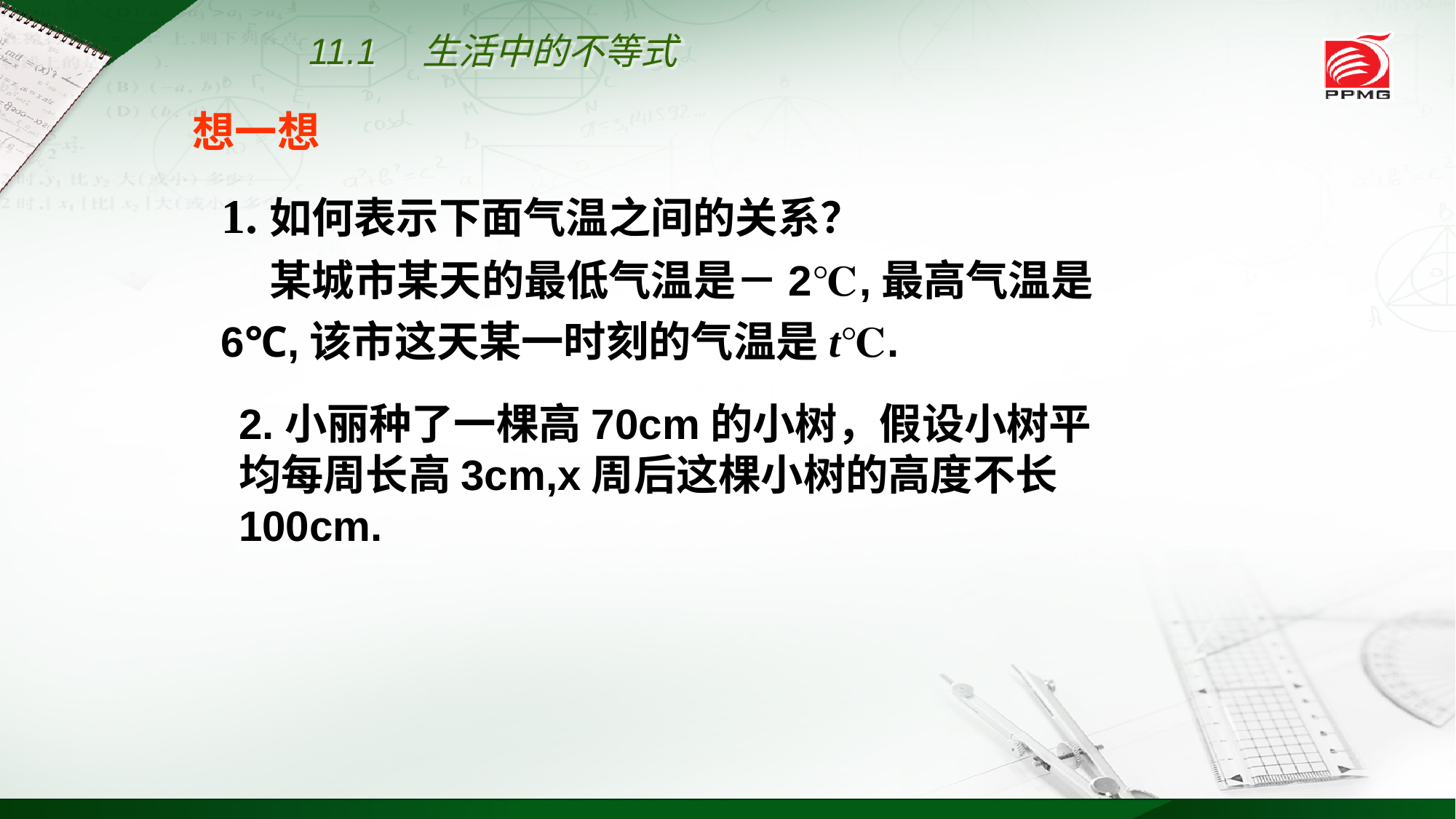

11.1　生活中的不等式

1.如何表示下面气温之间的关系？
    某城市某天的最低气温是－2℃,最高气温是6℃,该市这天某一时刻的气温是t℃.

想一想
2.小丽种了一棵高70cm的小树，假设小树平均每周长高3cm,x周后这棵小树的高度不长100cm.